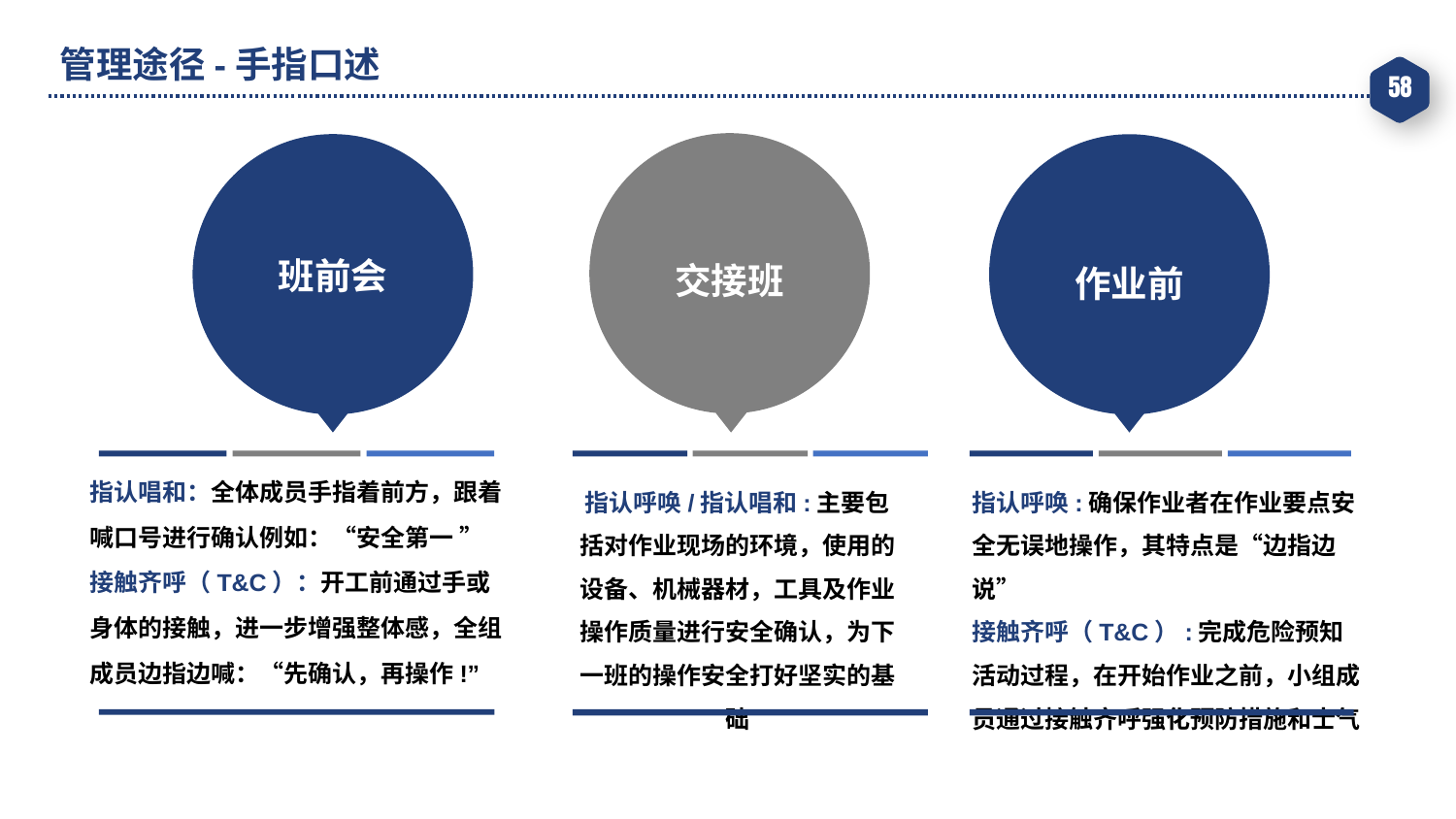

管理途径-手指口述

班前会
交接班
作业前

指认唱和：全体成员手指着前方，跟着喊口号进行确认例如：“安全第一 ”
接触齐呼（T&C）：开工前通过手或身体的接触，进一步增强整体感，全组成员边指边喊：“先确认，再操作!”
指认呼唤/指认唱和:主要包括对作业现场的环境，使用的设备、机械器材，工具及作业操作质量进行安全确认，为下一班的操作安全打好坚实的基础
指认呼唤:确保作业者在作业要点安全无误地操作，其特点是“边指边说”
接触齐呼（T&C）:完成危险预知活动过程，在开始作业之前，小组成员通过接触齐呼强化预防措施和士气